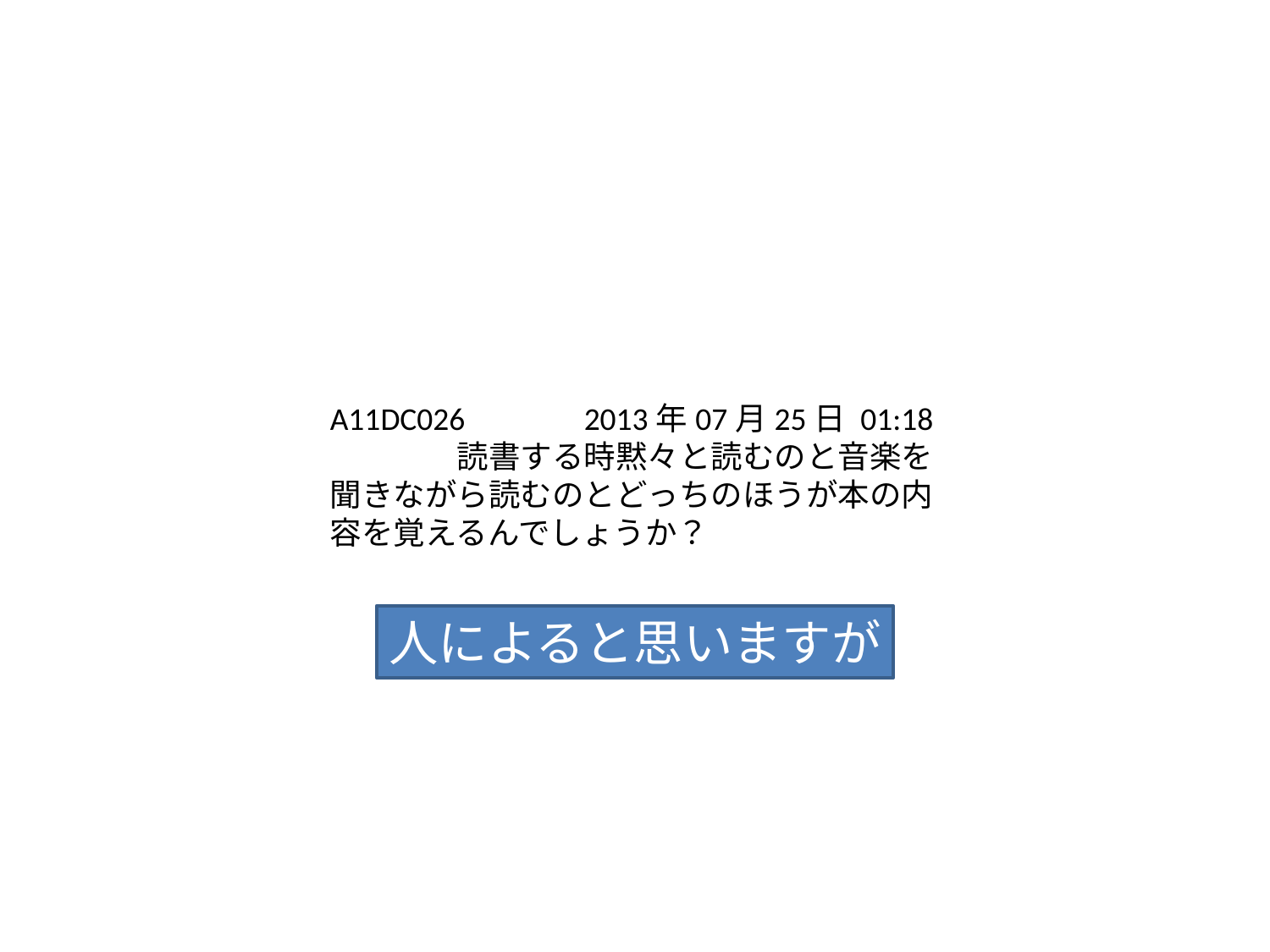

A11DC026	2013年07月25日 01:18	読書する時黙々と読むのと音楽を聞きながら読むのとどっちのほうが本の内容を覚えるんでしょうか？
人によると思いますが